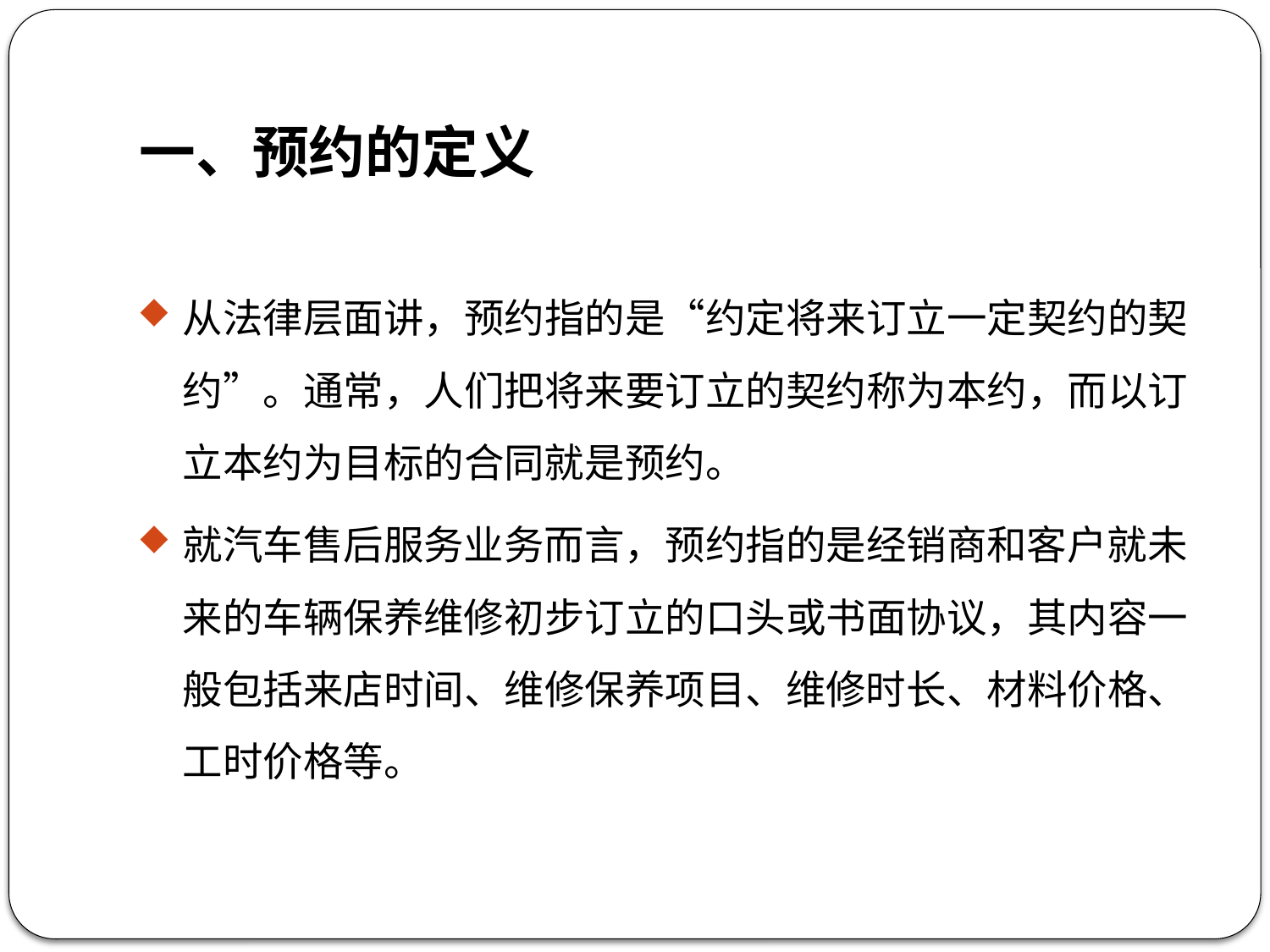

# 一、预约的定义

从法律层面讲，预约指的是“约定将来订立一定契约的契约”。通常，人们把将来要订立的契约称为本约，而以订立本约为目标的合同就是预约。
就汽车售后服务业务而言，预约指的是经销商和客户就未来的车辆保养维修初步订立的口头或书面协议，其内容一般包括来店时间、维修保养项目、维修时长、材料价格、工时价格等。